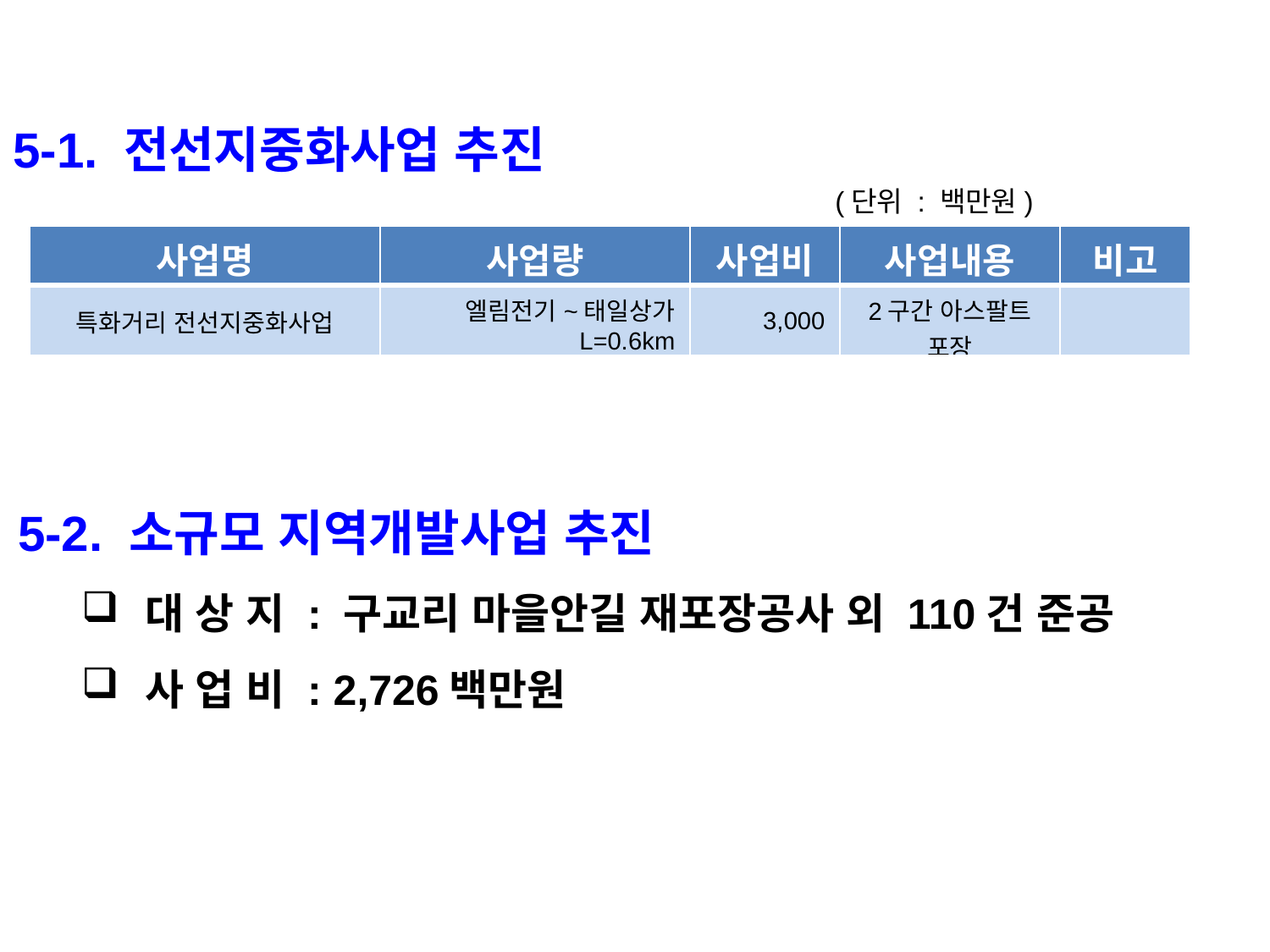

5-1. 전선지중화사업 추진
                                                                                                         (단위 : 백만원)
| 사업명 | 사업량 | 사업비 | 사업내용 | 비고 |
| --- | --- | --- | --- | --- |
| 특화거리 전선지중화사업 | 엘림전기~태일상가 L=0.6km | 3,000 | 2구간 아스팔트 포장 |  |
5-2. 소규모 지역개발사업 추진
대 상 지 : 구교리 마을안길 재포장공사 외 110건 준공
사 업 비 : 2,726백만원